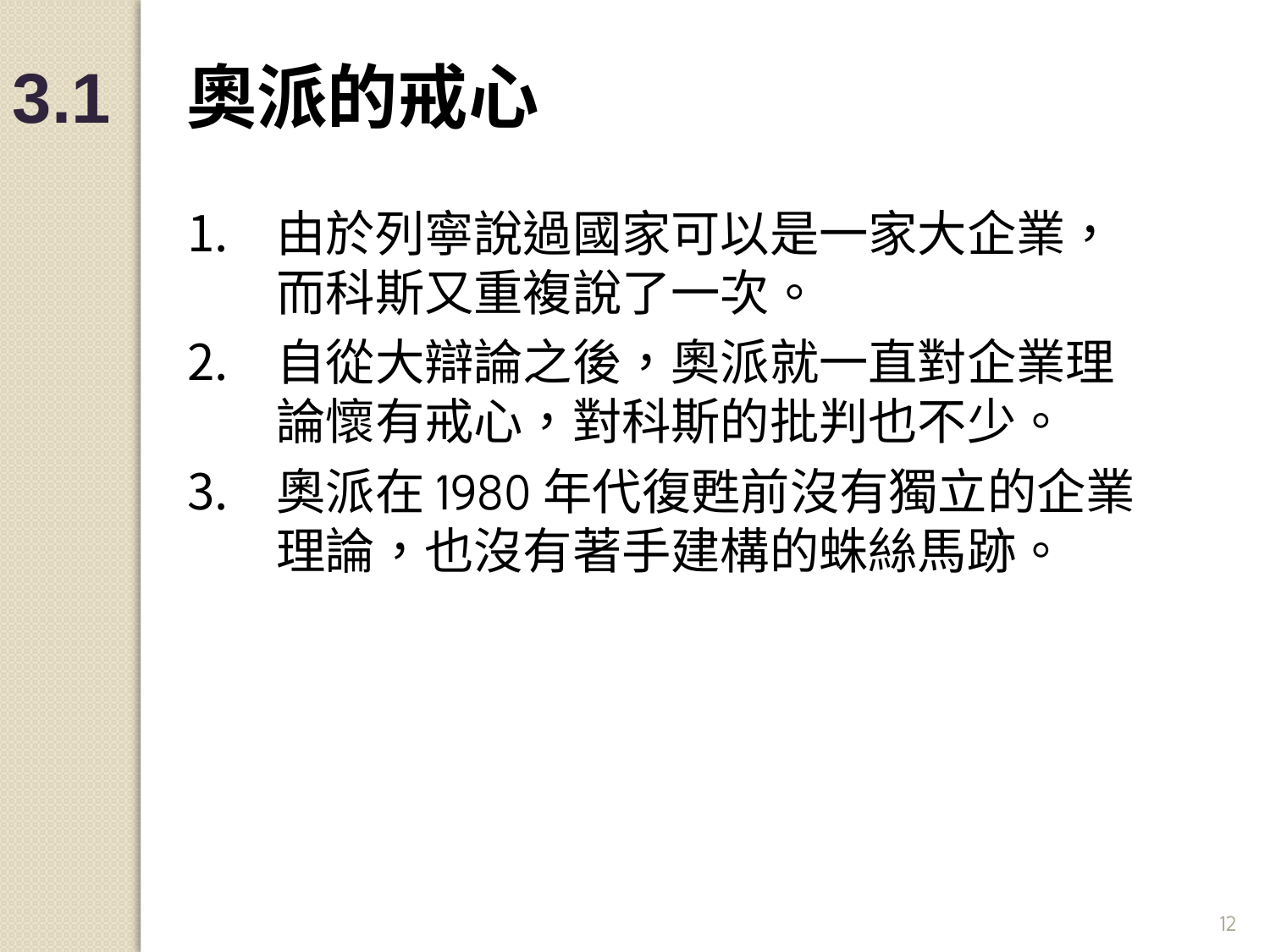

3.1   奧派的戒心
由於列寧說過國家可以是一家大企業，而科斯又重複說了一次。
自從大辯論之後，奧派就一直對企業理論懷有戒心，對科斯的批判也不少。
奧派在1980年代復甦前沒有獨立的企業理論，也沒有著手建構的蛛絲馬跡。
12